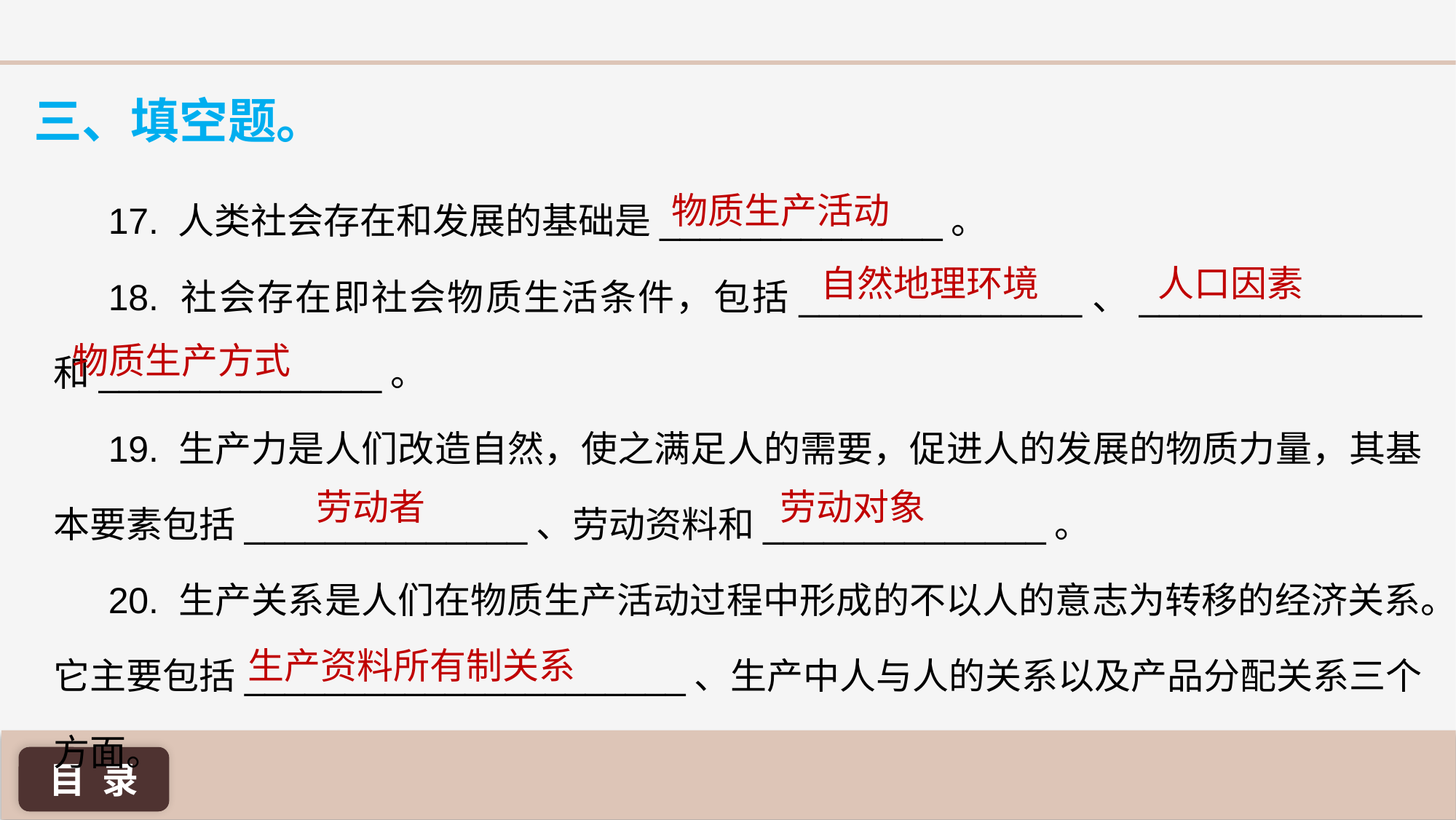

三、填空题。
17. 人类社会存在和发展的基础是______________。
18. 社会存在即社会物质生活条件，包括______________、______________ 和______________。
19. 生产力是人们改造自然，使之满足人的需要，促进人的发展的物质力量，其基本要素包括______________、劳动资料和______________。
20. 生产关系是人们在物质生产活动过程中形成的不以人的意志为转移的经济关系。它主要包括______________________、生产中人与人的关系以及产品分配关系三个方面。
物质生产活动
自然地理环境
人口因素
物质生产方式
劳动者
劳动对象
生产资料所有制关系